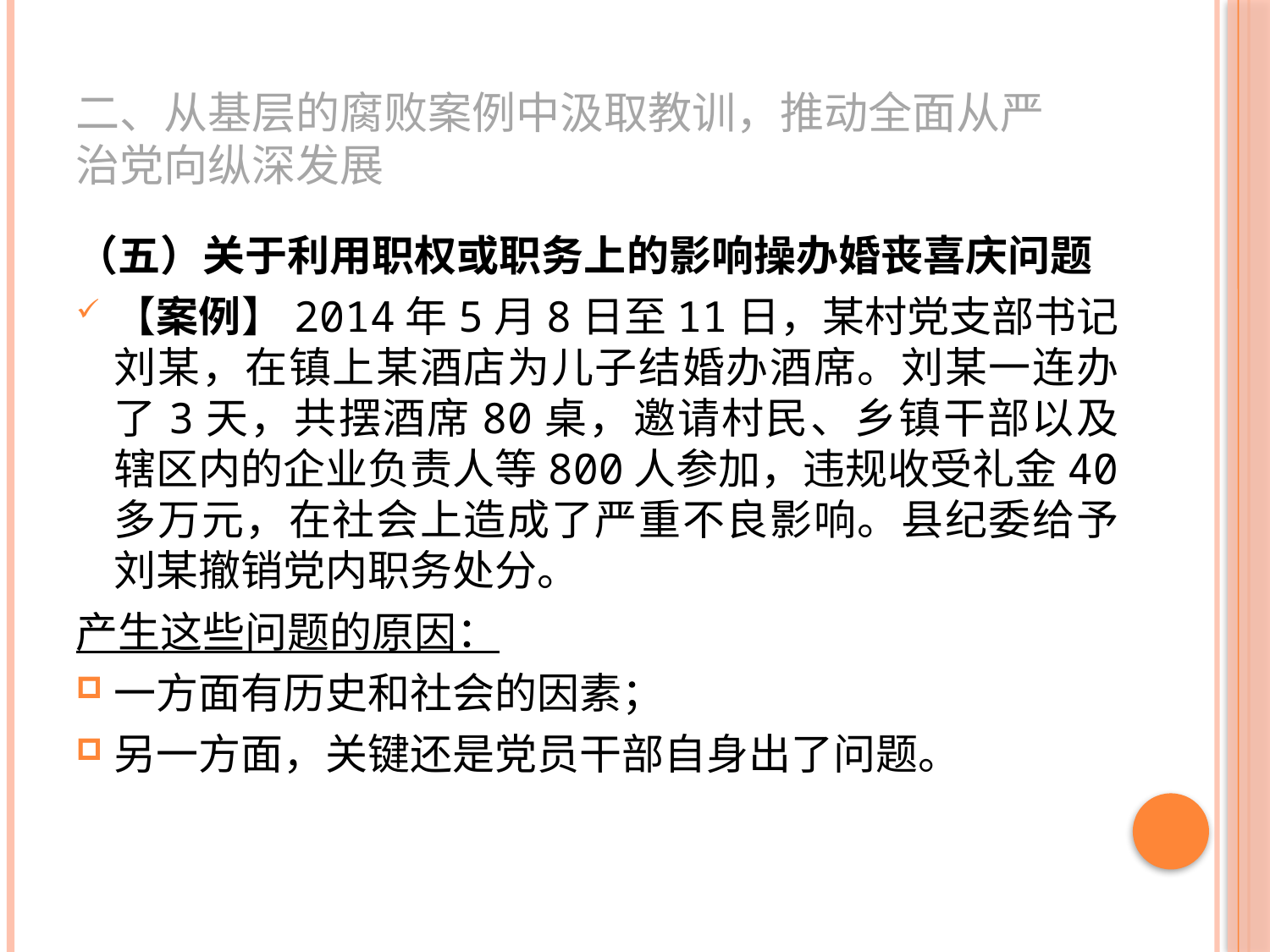

# 二、从基层的腐败案例中汲取教训，推动全面从严治党向纵深发展
（五）关于利用职权或职务上的影响操办婚丧喜庆问题
【案例】2014年5月8日至11日，某村党支部书记刘某，在镇上某酒店为儿子结婚办酒席。刘某一连办了3天，共摆酒席80桌，邀请村民、乡镇干部以及辖区内的企业负责人等800人参加，违规收受礼金40多万元，在社会上造成了严重不良影响。县纪委给予刘某撤销党内职务处分。
产生这些问题的原因：
一方面有历史和社会的因素；
另一方面，关键还是党员干部自身出了问题。